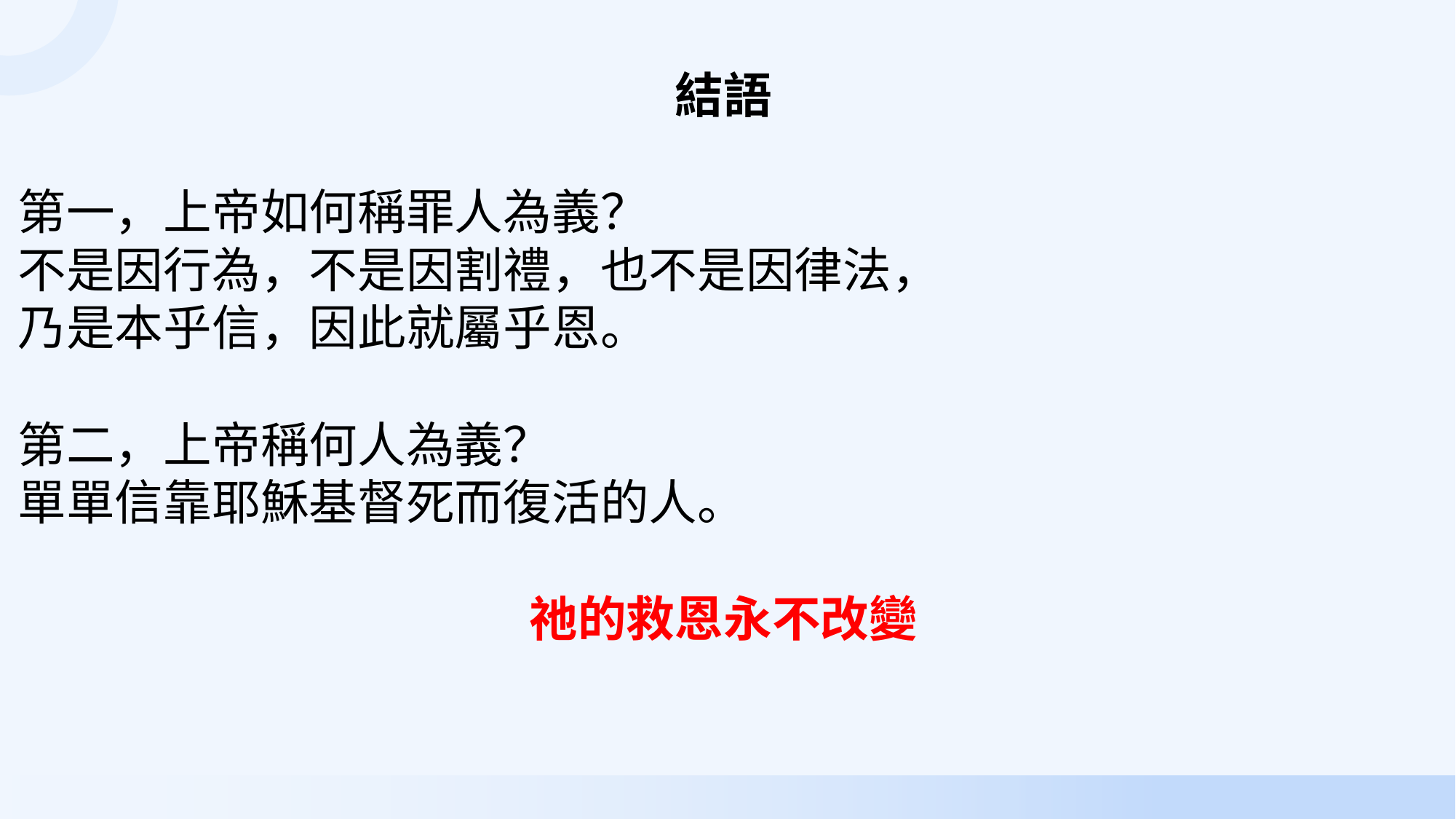

結語

第一，上帝如何稱罪人為義？
不是因行為，不是因割禮，也不是因律法，
乃是本乎信，因此就屬乎恩。

第二，上帝稱何人為義？
單單信靠耶穌基督死而復活的人。

祂的救恩永不改變